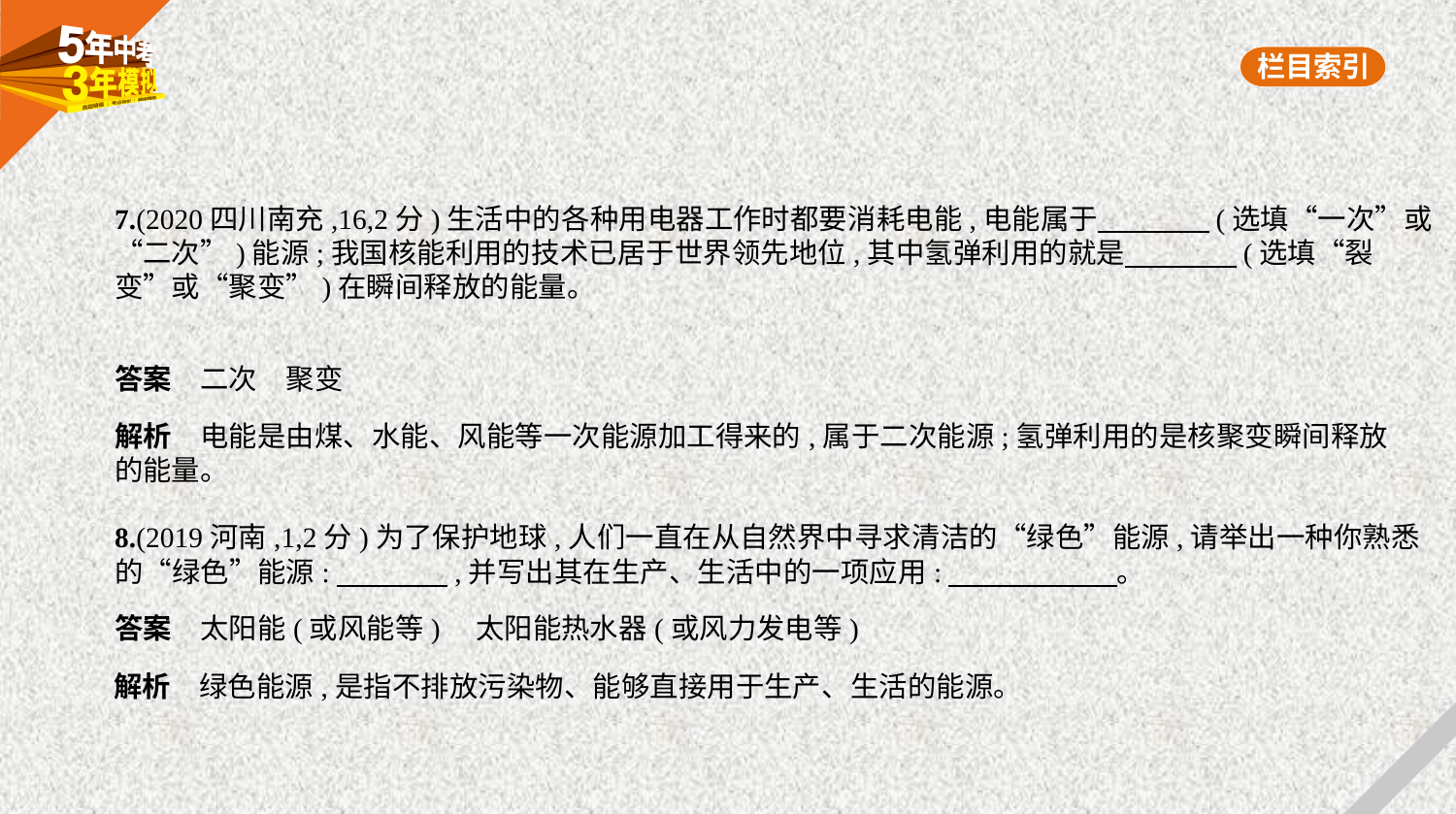

7.(2020四川南充,16,2分)生活中的各种用电器工作时都要消耗电能,电能属于　　　    (选填“一次”或
“二次”)能源;我国核能利用的技术已居于世界领先地位,其中氢弹利用的就是　　　    (选填“裂
变”或“聚变”)在瞬间释放的能量。
答案　二次　聚变
解析　电能是由煤、水能、风能等一次能源加工得来的,属于二次能源;氢弹利用的是核聚变瞬间释放
的能量。
8.(2019河南,1,2分)为了保护地球,人们一直在从自然界中寻求清洁的“绿色”能源,请举出一种你熟悉
的“绿色”能源:　　　    ,并写出其在生产、生活中的一项应用:　　　　　    。
答案　太阳能(或风能等)　太阳能热水器(或风力发电等)
解析　绿色能源,是指不排放污染物、能够直接用于生产、生活的能源。